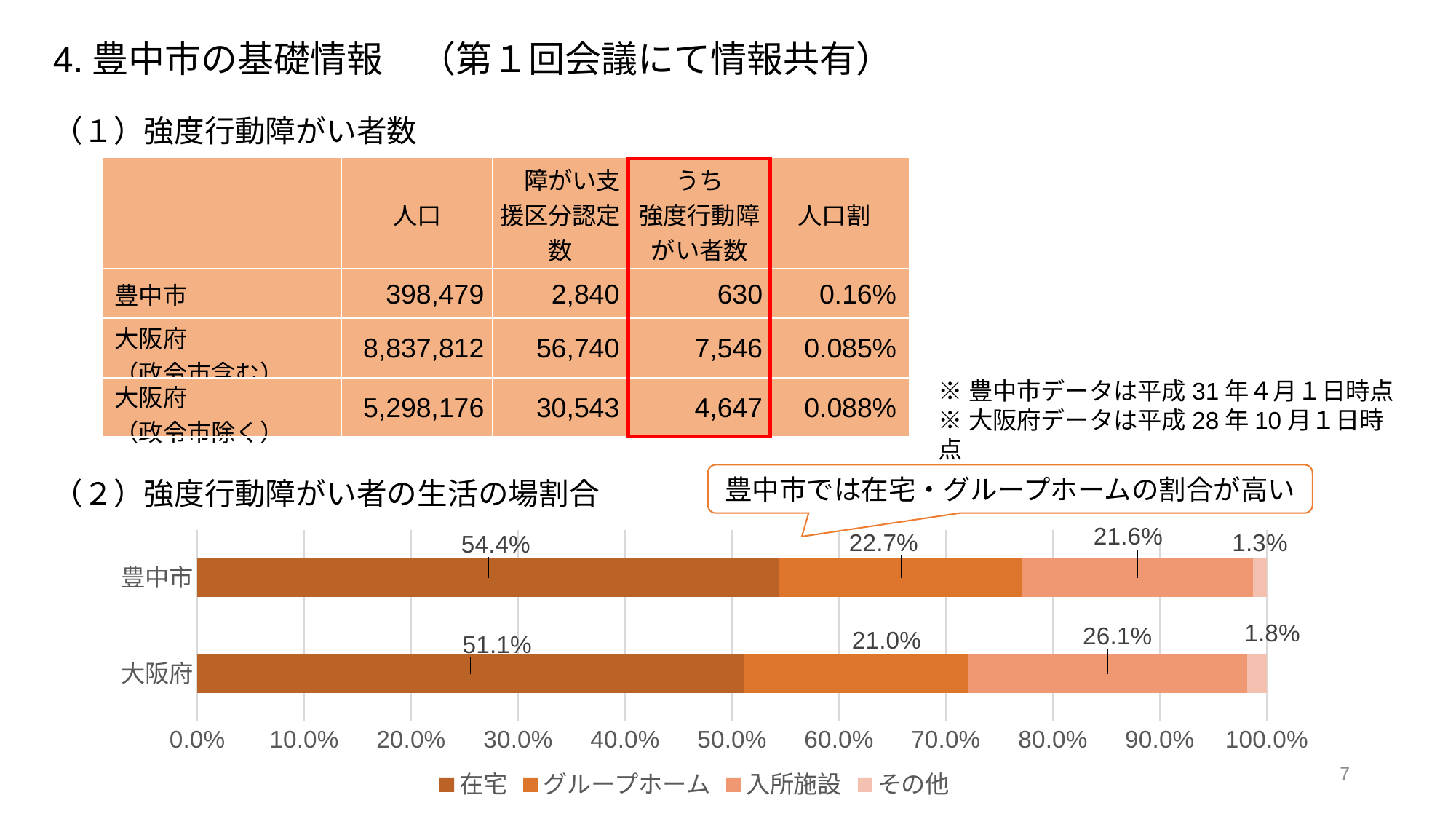

# 4.豊中市の基礎情報　（第１回会議にて情報共有）
（１）強度行動障がい者数
|  | 人口 | 障がい支援区分認定数 | うち 強度行動障がい者数 | 人口割 |
| --- | --- | --- | --- | --- |
| 豊中市 | 398,479 | 2,840 | 630 | 0.16% |
| 大阪府 （政令市含む） | 8,837,812 | 56,740 | 7,546 | 0.085% |
| 大阪府 （政令市除く） | 5,298,176 | 30,543 | 4,647 | 0.088% |

※豊中市データは平成31年４月１日時点
※大阪府データは平成28年10月１日時点
豊中市では在宅・グループホームの割合が高い
（２）強度行動障がい者の生活の場割合

### Chart

| Category | 在宅 | グループホーム | 入所施設 | その他 |
|---|---|---|---|---|
| 大阪府 | 0.511 | 0.21 | 0.261 | 0.018 |
| 豊中市 | 0.5444444444444444 | 0.22698412698412698 | 0.21587301587301588 | 0.012698412698412698 |
7